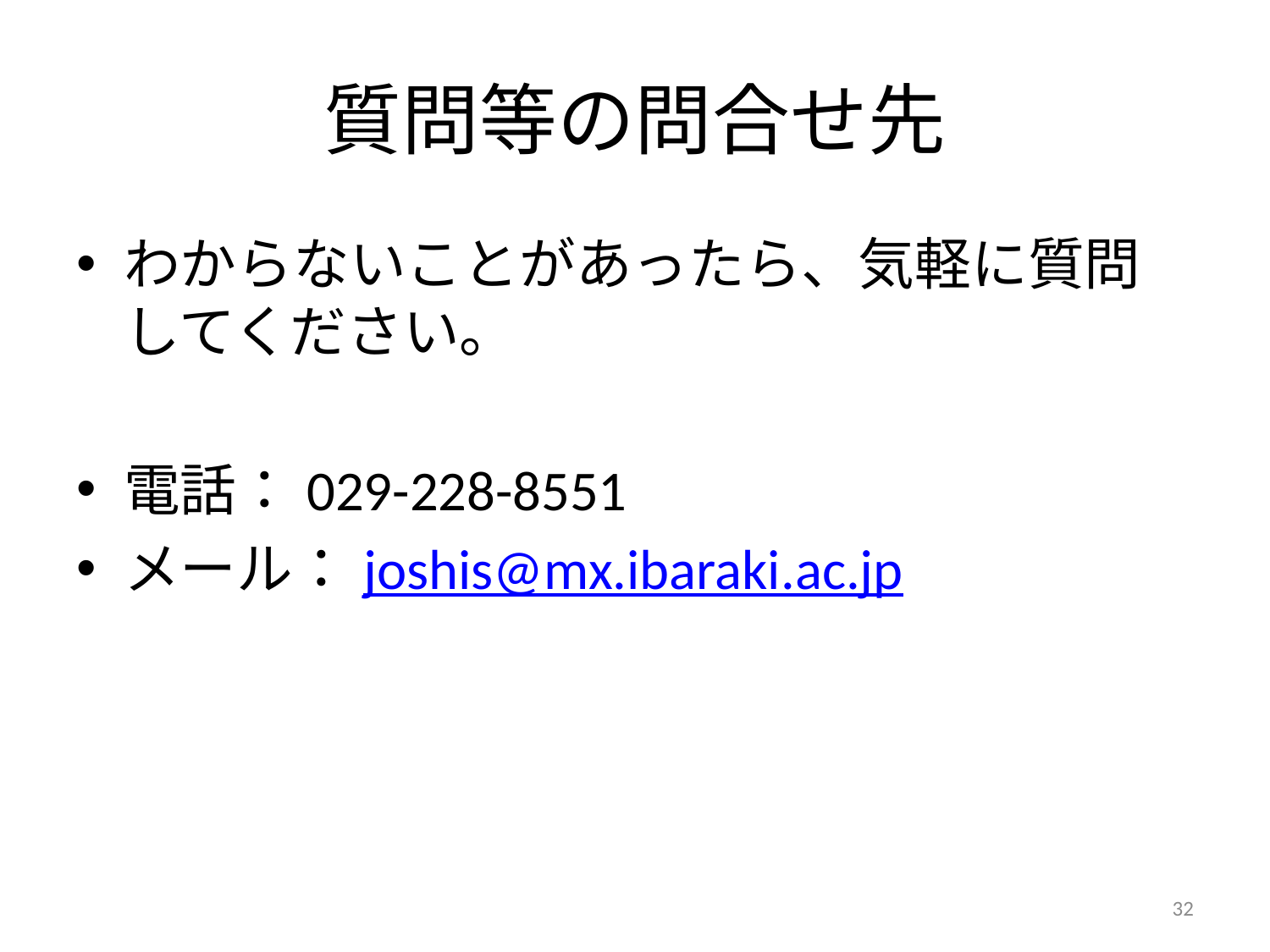

# 質問等の問合せ先
わからないことがあったら、気軽に質問してください。

電話：029-228-8551
メール：joshis@mx.ibaraki.ac.jp
32